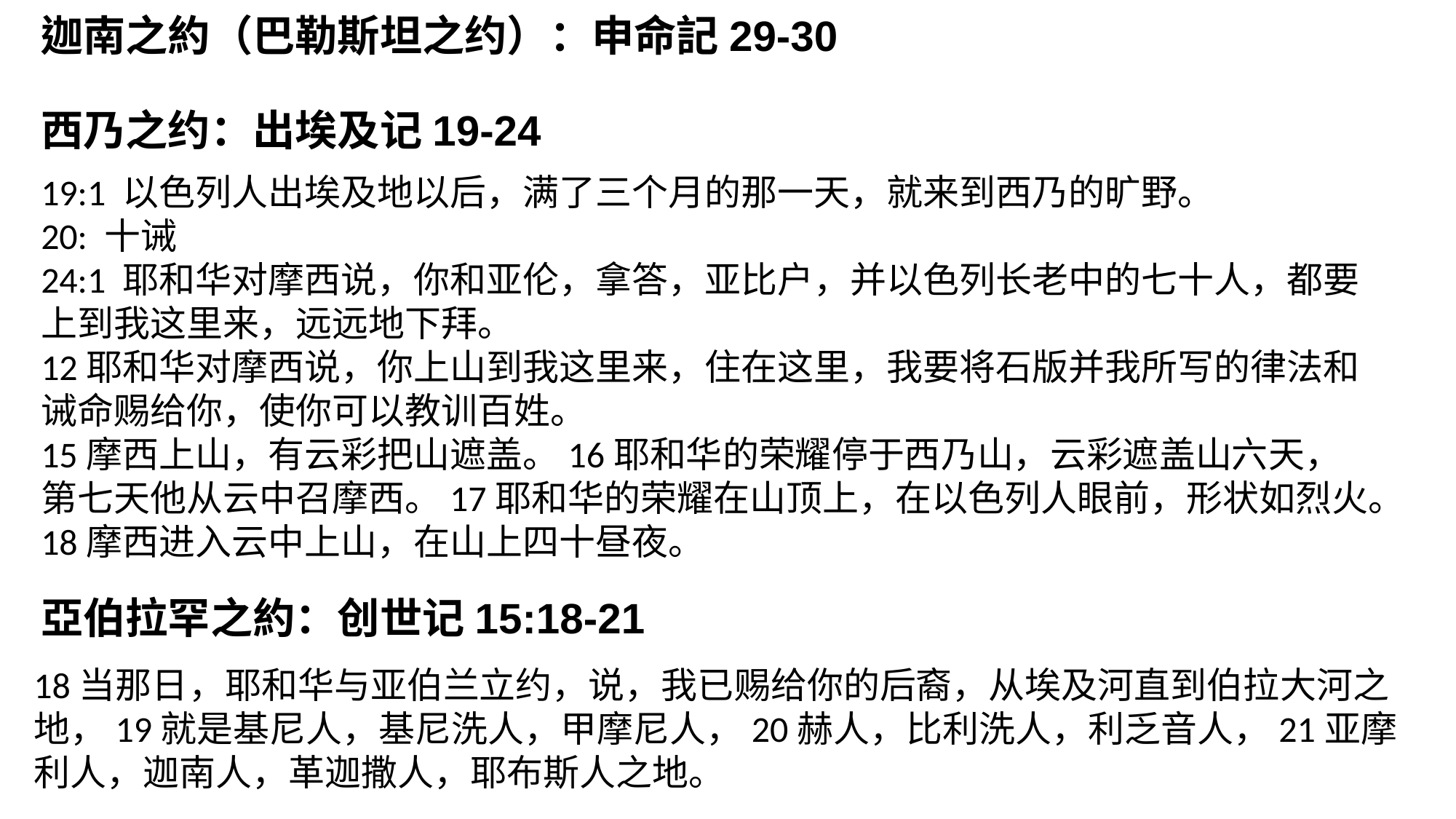

迦南之約（巴勒斯坦之约）：申命記29-30

西乃之约：出埃及记19-24

亞伯拉罕之約：创世记15:18-21
19:1 以色列人出埃及地以后，满了三个月的那一天，就来到西乃的旷野。
20: 十诫
24:1 耶和华对摩西说，你和亚伦，拿答，亚比户，并以色列长老中的七十人，都要上到我这里来，远远地下拜。
12耶和华对摩西说，你上山到我这里来，住在这里，我要将石版并我所写的律法和诫命赐给你，使你可以教训百姓。
15摩西上山，有云彩把山遮盖。16耶和华的荣耀停于西乃山，云彩遮盖山六天，第七天他从云中召摩西。17耶和华的荣耀在山顶上，在以色列人眼前，形状如烈火。18摩西进入云中上山，在山上四十昼夜。
18当那日，耶和华与亚伯兰立约，说，我已赐给你的后裔，从埃及河直到伯拉大河之地，19就是基尼人，基尼洗人，甲摩尼人，20赫人，比利洗人，利乏音人，21亚摩利人，迦南人，革迦撒人，耶布斯人之地。